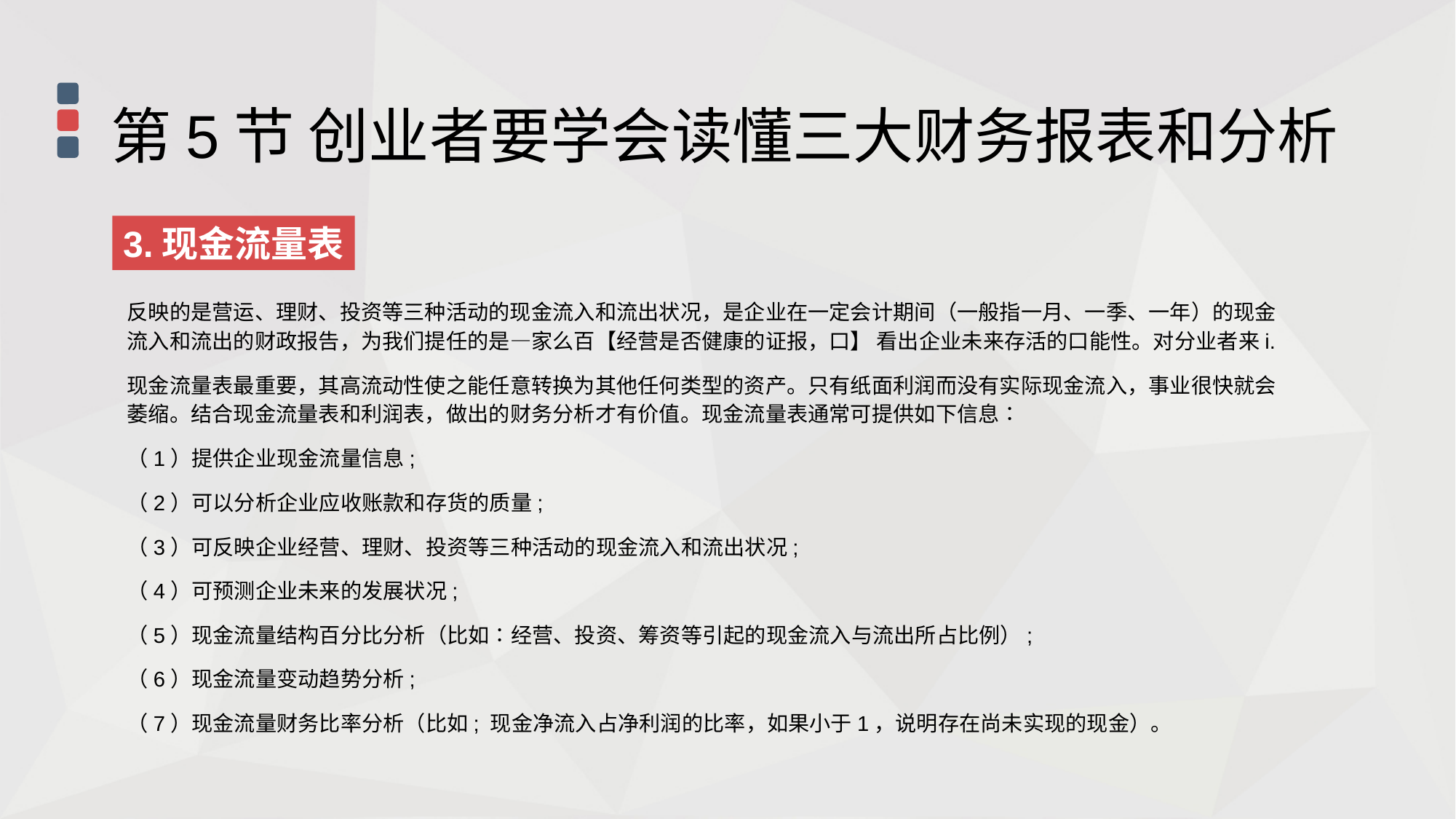

第5节 创业者要学会读懂三大财务报表和分析
3.现金流量表
反映的是营运、理财、投资等三种活动的现金流入和流出状况，是企业在一定会计期间（一般指一月、一季、一年）的现金流入和流出的财政报告，为我们提任的是—家么百【经营是否健康的证报，口】 看出企业未来存活的口能性。对分业者来i.
现金流量表最重要，其高流动性使之能任意转换为其他任何类型的资产。只有纸面利润而没有实际现金流入，事业很快就会萎缩。结合现金流量表和利润表，做出的财务分析才有价值。现金流量表通常可提供如下信息∶
（1）提供企业现金流量信息;
（2）可以分析企业应收账款和存货的质量;
（3）可反映企业经营、理财、投资等三种活动的现金流入和流出状况;
（4）可预测企业未来的发展状况;
（5）现金流量结构百分比分析（比如∶经营、投资、筹资等引起的现金流入与流出所占比例）;
（6）现金流量变动趋势分析;
（7）现金流量财务比率分析（比如; 现金净流入占净利润的比率，如果小于1，说明存在尚未实现的现金）。